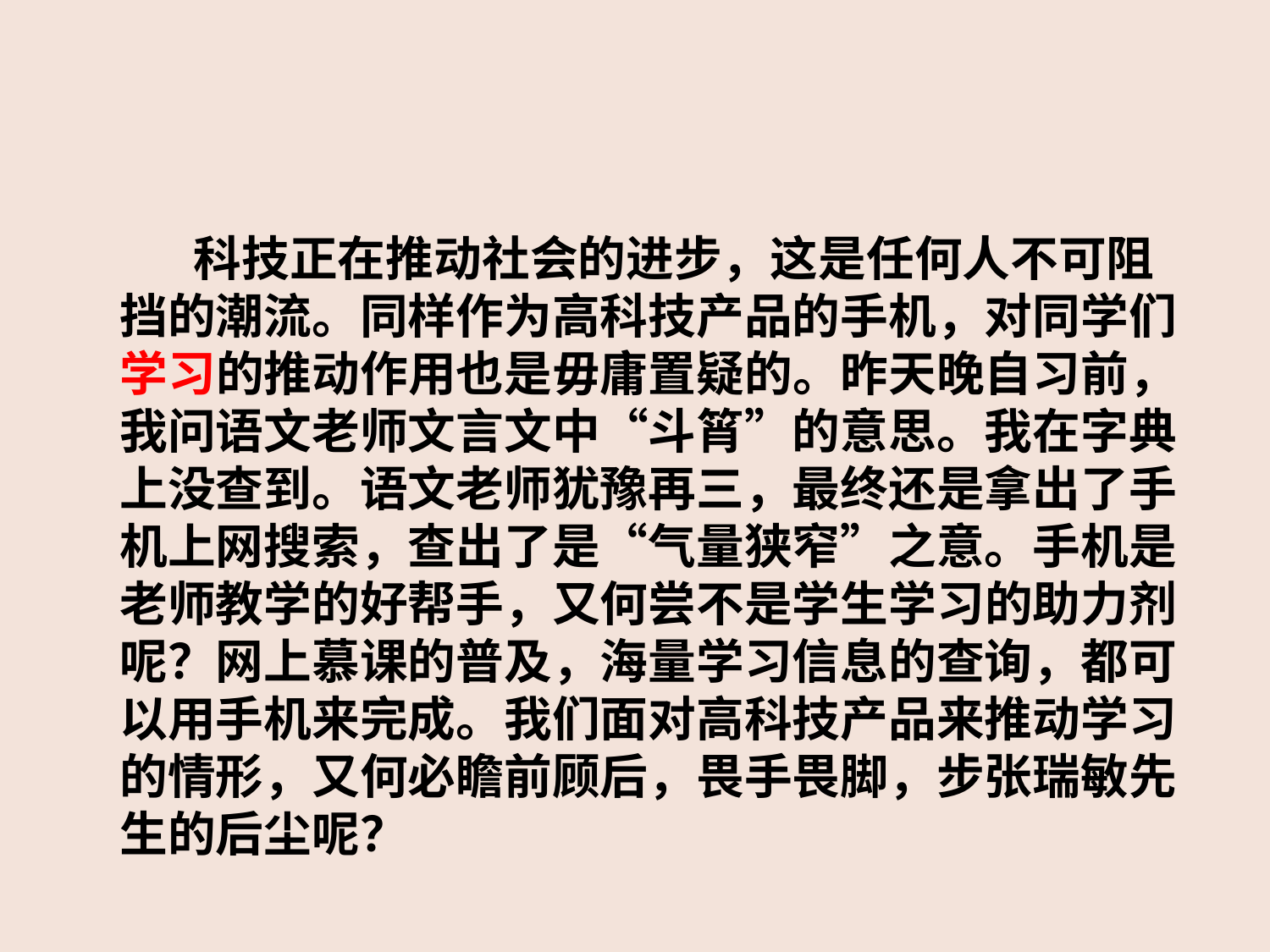

科技正在推动社会的进步，这是任何人不可阻挡的潮流。同样作为高科技产品的手机，对同学们学习的推动作用也是毋庸置疑的。昨天晚自习前，我问语文老师文言文中“斗筲”的意思。我在字典上没查到。语文老师犹豫再三，最终还是拿出了手机上网搜索，查出了是“气量狭窄”之意。手机是老师教学的好帮手，又何尝不是学生学习的助力剂呢？网上慕课的普及，海量学习信息的查询，都可以用手机来完成。我们面对高科技产品来推动学习的情形，又何必瞻前顾后，畏手畏脚，步张瑞敏先生的后尘呢？